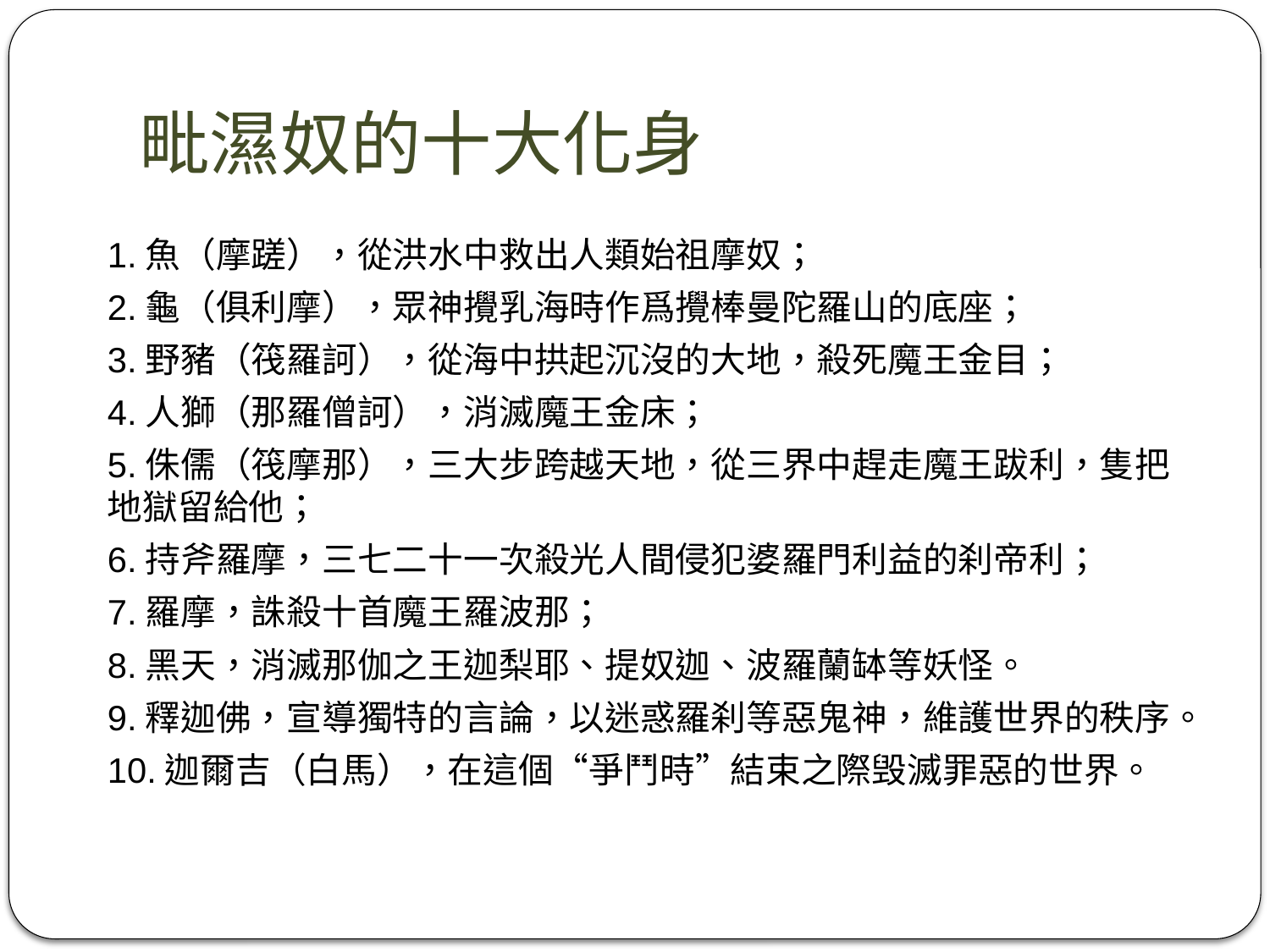

# 毗濕奴的十大化身
1.魚（摩蹉），從洪水中救出人類始祖摩奴；
2.龜（俱利摩），眾神攪乳海時作爲攪棒曼陀羅山的底座；
3.野豬（筏羅訶），從海中拱起沉沒的大地，殺死魔王金目；
4.人獅（那羅僧訶），消滅魔王金床；
5.侏儒（筏摩那），三大步跨越天地，從三界中趕走魔王跋利，隻把地獄留給他；
6.持斧羅摩，三七二十一次殺光人間侵犯婆羅門利益的刹帝利；
7.羅摩，誅殺十首魔王羅波那；
8.黑天，消滅那伽之王迦梨耶、提奴迦、波羅蘭缽等妖怪。
9.釋迦佛，宣導獨特的言論，以迷惑羅刹等惡鬼神，維護世界的秩序。
10.迦爾吉（白馬），在這個“爭鬥時”結束之際毁滅罪惡的世界。